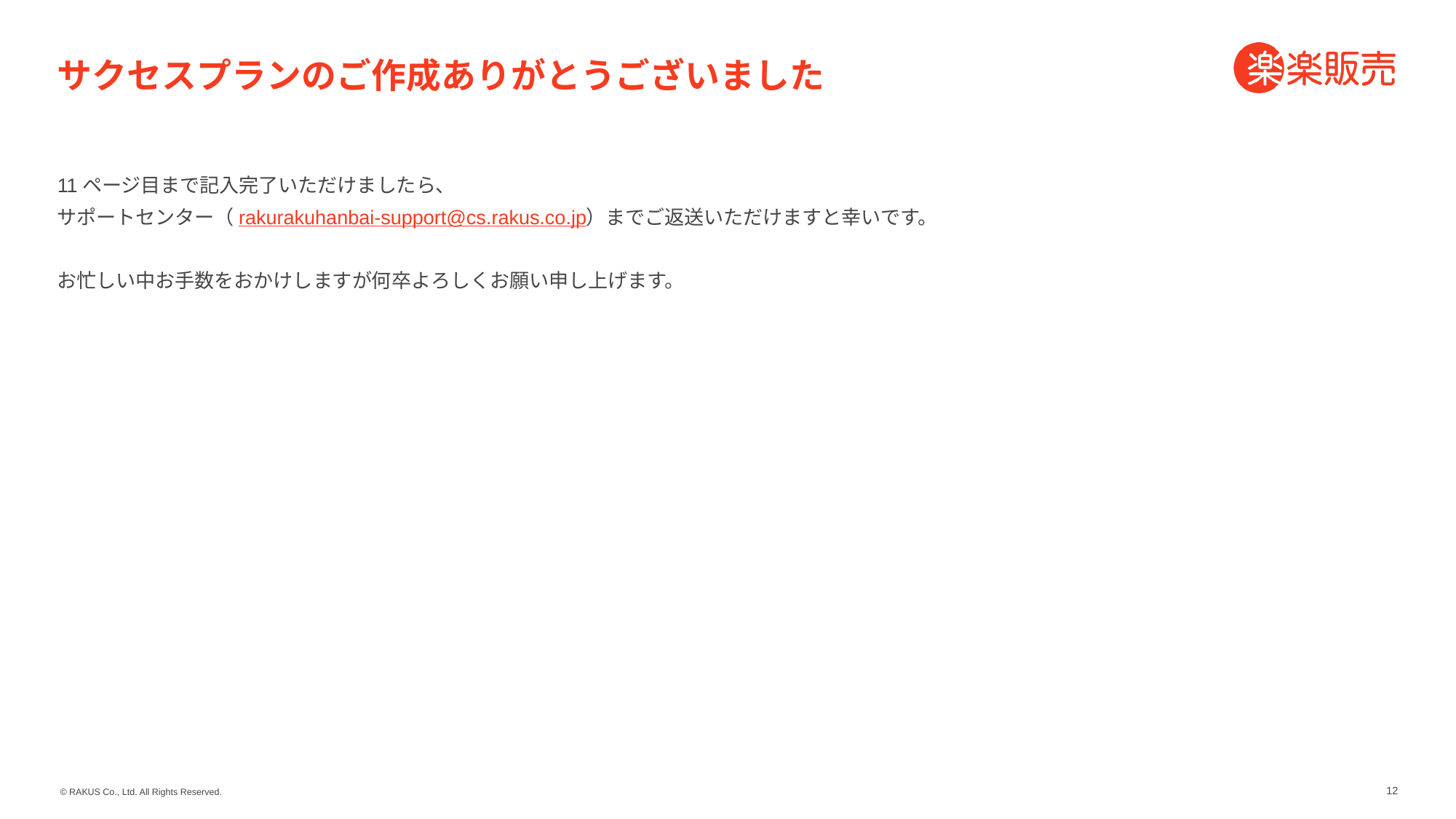

# サクセスプランのご作成ありがとうございました
11ページ目まで記入完了いただけましたら、
サポートセンター（rakurakuhanbai-support@cs.rakus.co.jp）までご返送いただけますと幸いです。

お忙しい中お手数をおかけしますが何卒よろしくお願い申し上げます。

12